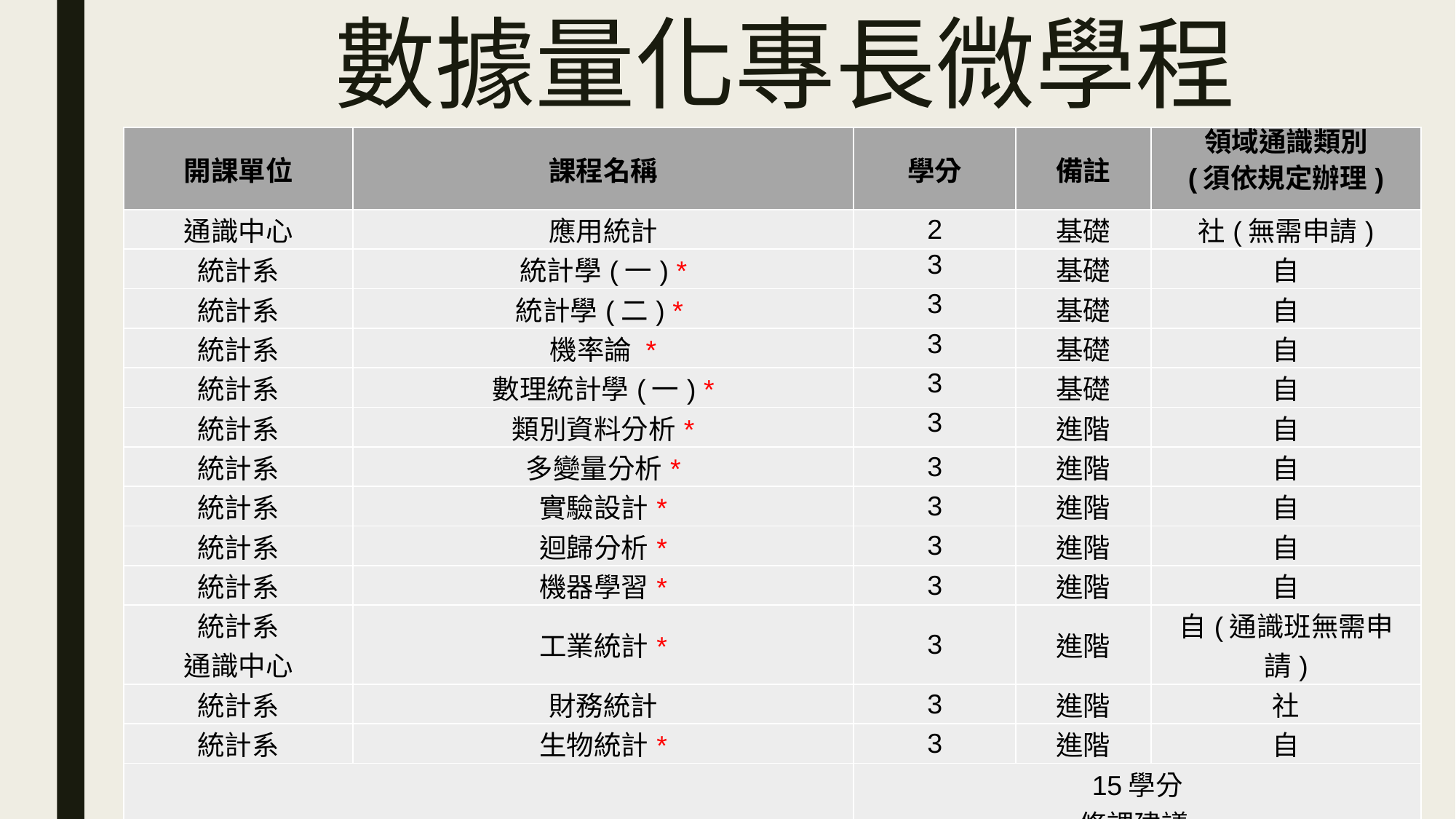

# 數據量化專長微學程
| 開課單位 | 課程名稱 | 學分 | 備註 | 領域通識類別 (須依規定辦理) |
| --- | --- | --- | --- | --- |
| 通識中心 | 應用統計 | 2 | 基礎 | 社(無需申請) |
| 統計系 | 統計學(一) \* | 3 | 基礎 | 自 |
| 統計系 | 統計學(二) \* | 3 | 基礎 | 自 |
| 統計系 | 機率論 \* | 3 | 基礎 | 自 |
| 統計系 | 數理統計學(一) \* | 3 | 基礎 | 自 |
| 統計系 | 類別資料分析\* | 3 | 進階 | 自 |
| 統計系 | 多變量分析\* | 3 | 進階 | 自 |
| 統計系 | 實驗設計\* | 3 | 進階 | 自 |
| 統計系 | 迴歸分析\* | 3 | 進階 | 自 |
| 統計系 | 機器學習\* | 3 | 進階 | 自 |
| 統計系 通識中心 | 工業統計\* | 3 | 進階 | 自(通識班無需申請) |
| 統計系 | 財務統計 | 3 | 進階 | 社 |
| 統計系 | 生物統計\* | 3 | 進階 | 自 |
| 專長微學程完成應修學分數 |  | 15學分 修課建議 上述課程中(基礎)4選1~2+(進階)8選4修習 |  |  |